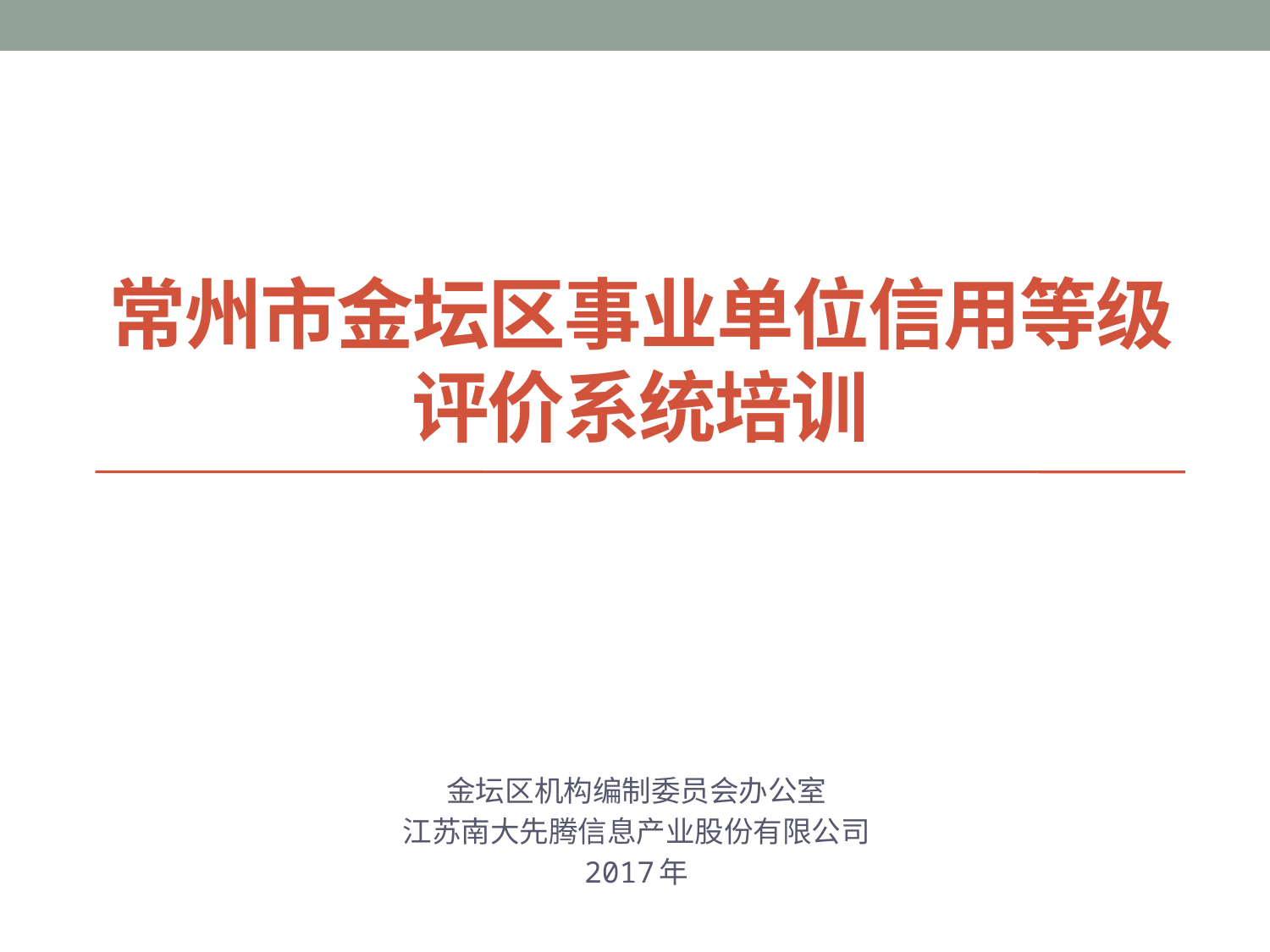

# 常州市金坛区事业单位信用等级评价系统培训
金坛区机构编制委员会办公室
江苏南大先腾信息产业股份有限公司
2017年